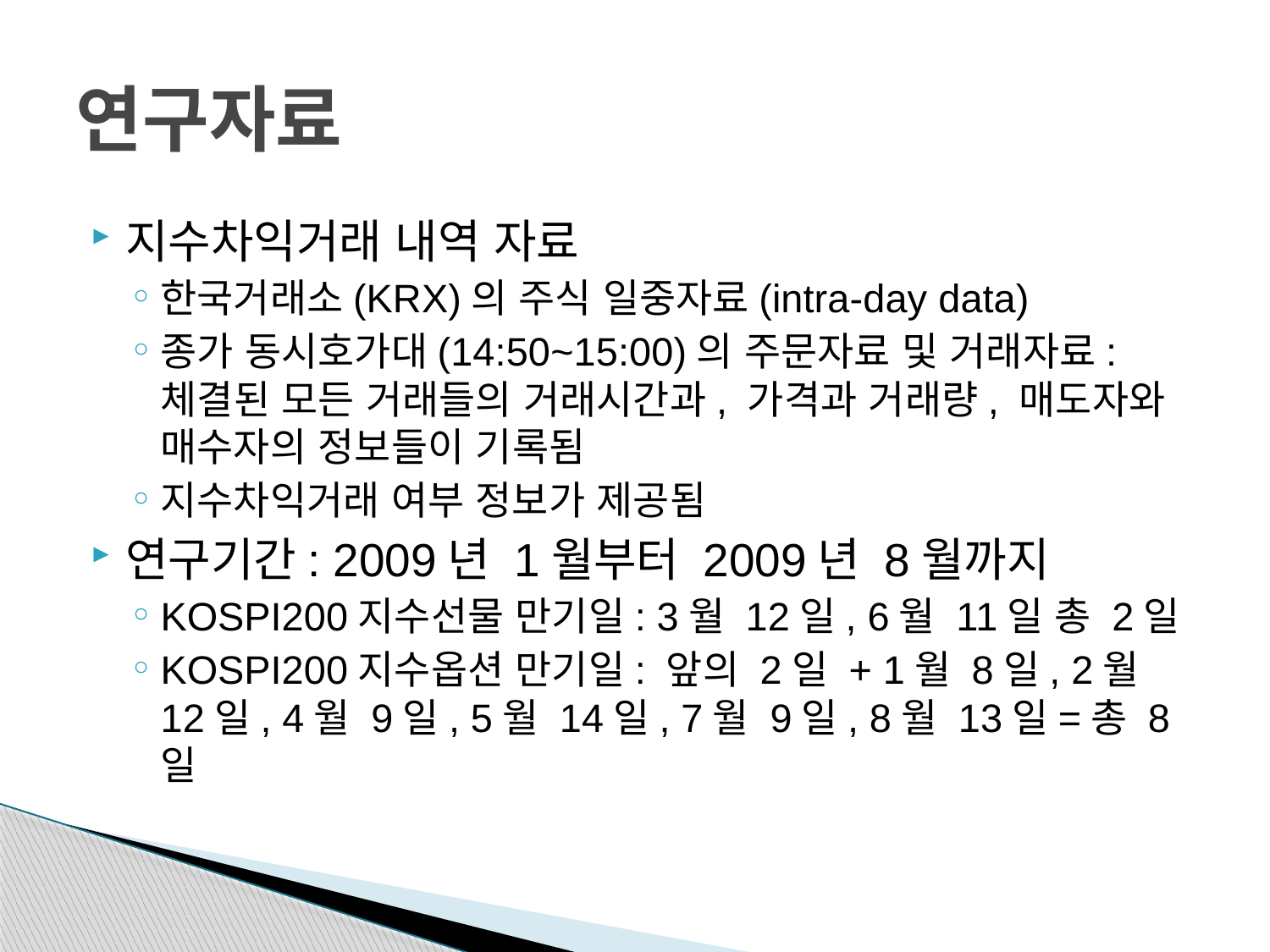

# 연구자료
지수차익거래 내역 자료
한국거래소(KRX)의 주식 일중자료(intra-day data)
종가 동시호가대(14:50~15:00)의 주문자료 및 거래자료: 체결된 모든 거래들의 거래시간과, 가격과 거래량, 매도자와 매수자의 정보들이 기록됨
지수차익거래 여부 정보가 제공됨
연구기간: 2009년 1월부터 2009년 8월까지
KOSPI200지수선물 만기일: 3월 12일, 6월 11일 총 2일
KOSPI200지수옵션 만기일: 앞의 2일 + 1월 8일, 2월 12일, 4월 9일, 5월 14일, 7월 9일, 8월 13일=총 8일